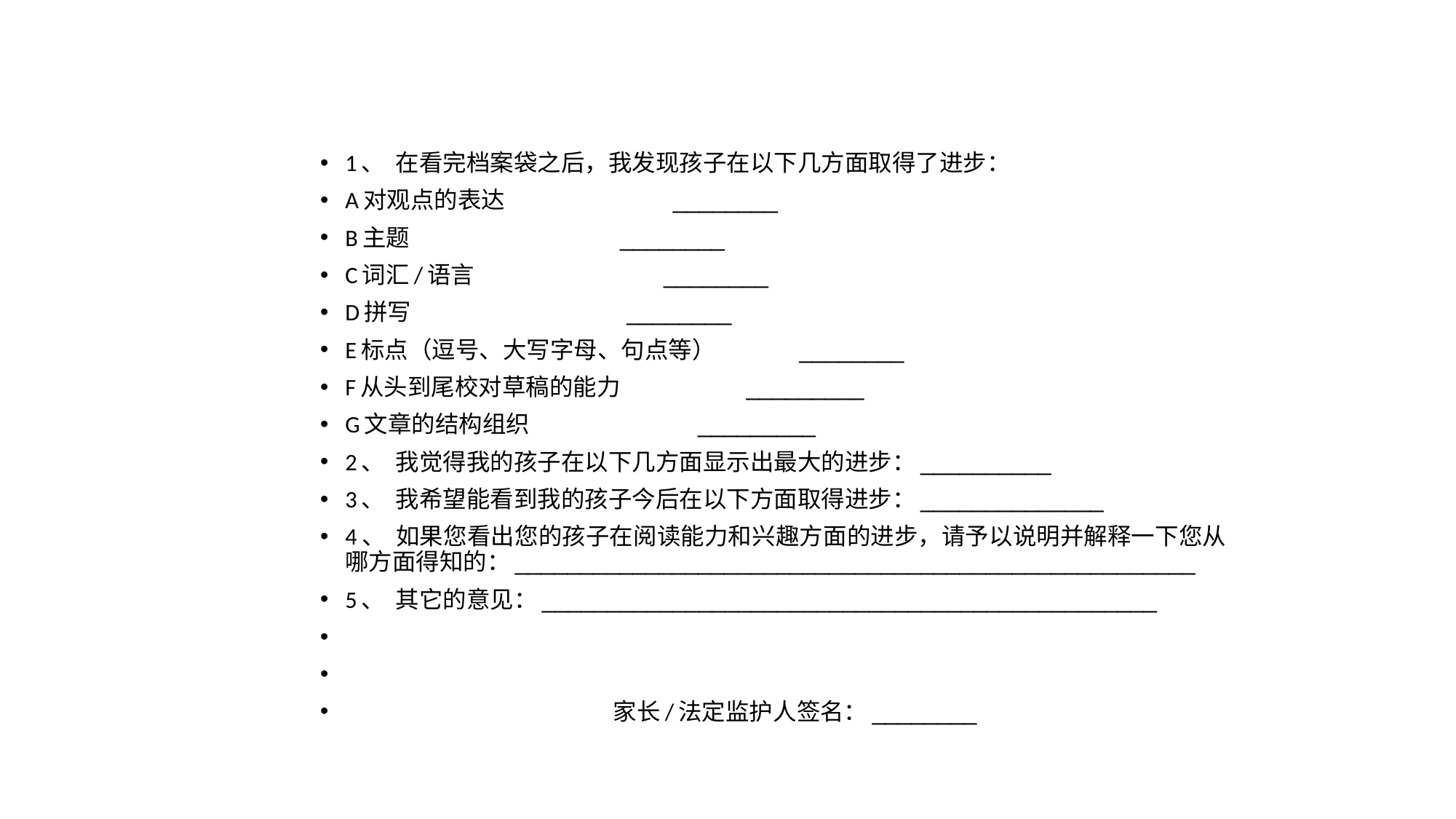

1、  在看完档案袋之后，我发现孩子在以下几方面取得了进步：
A对观点的表达                               ________
B主题                                       ________
C词汇/语言                                   ________
D拼写                                        ________
E标点（逗号、大写字母、句点等）               ________
F从头到尾校对草稿的能力                       _________
G文章的结构组织                               _________
2、  我觉得我的孩子在以下几方面显示出最大的进步：__________
3、  我希望能看到我的孩子今后在以下方面取得进步：______________
4、  如果您看出您的孩子在阅读能力和兴趣方面的进步，请予以说明并解释一下您从哪方面得知的：____________________________________________________
5、  其它的意见：_______________________________________________

                                                  家长/法定监护人签名：________